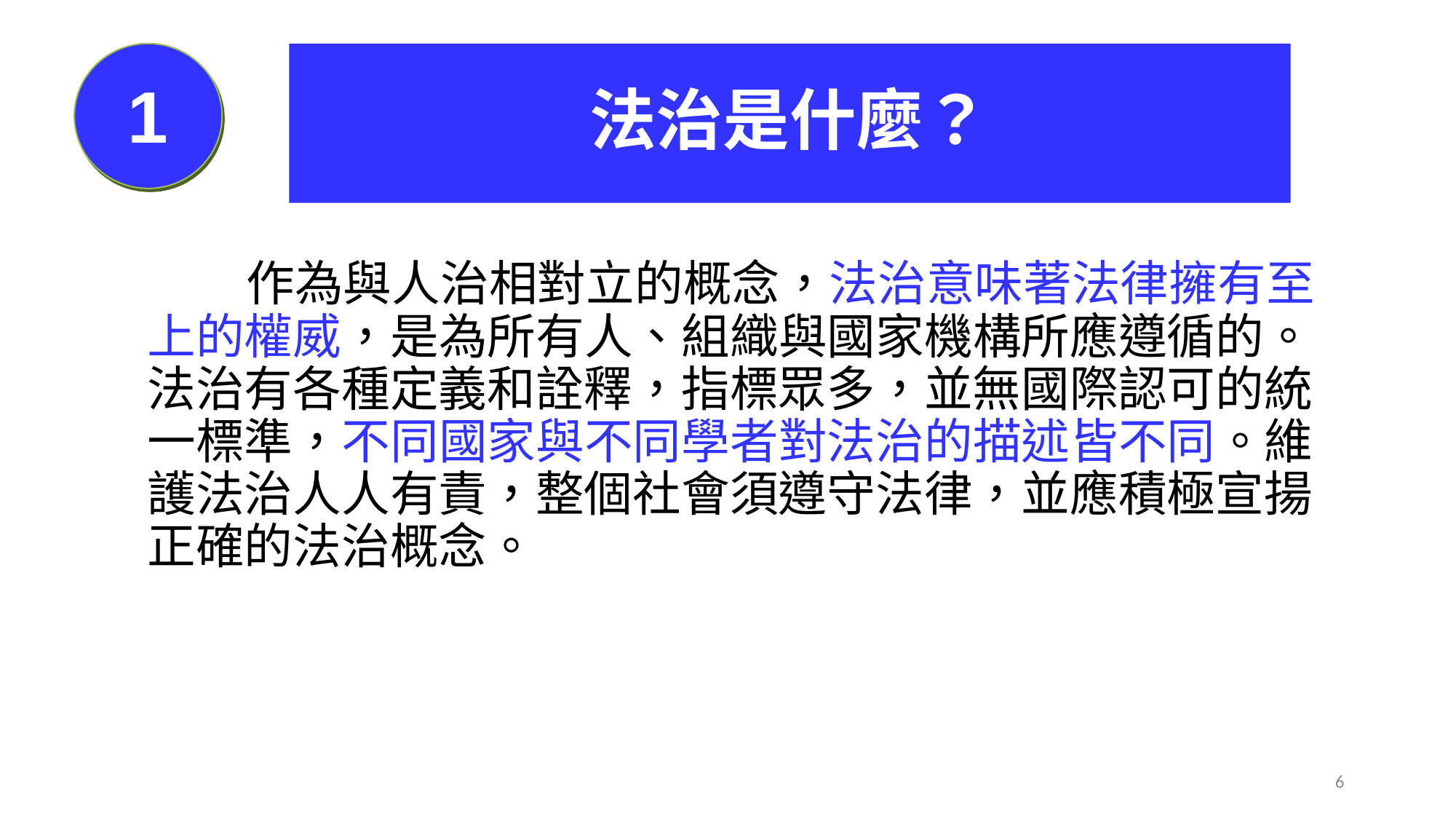

1
# 法治是什麼？
        作為與人治相對立的概念，法治意味著法律擁有至上的權威，是為所有人、組織與國家機構所應遵循的。法治有各種定義和詮釋，指標眾多，並無國際認可的統一標準，不同國家與不同學者對法治的描述皆不同。維護法治人人有責，整個社會須遵守法律，並應積極宣揚正確的法治概念。
6